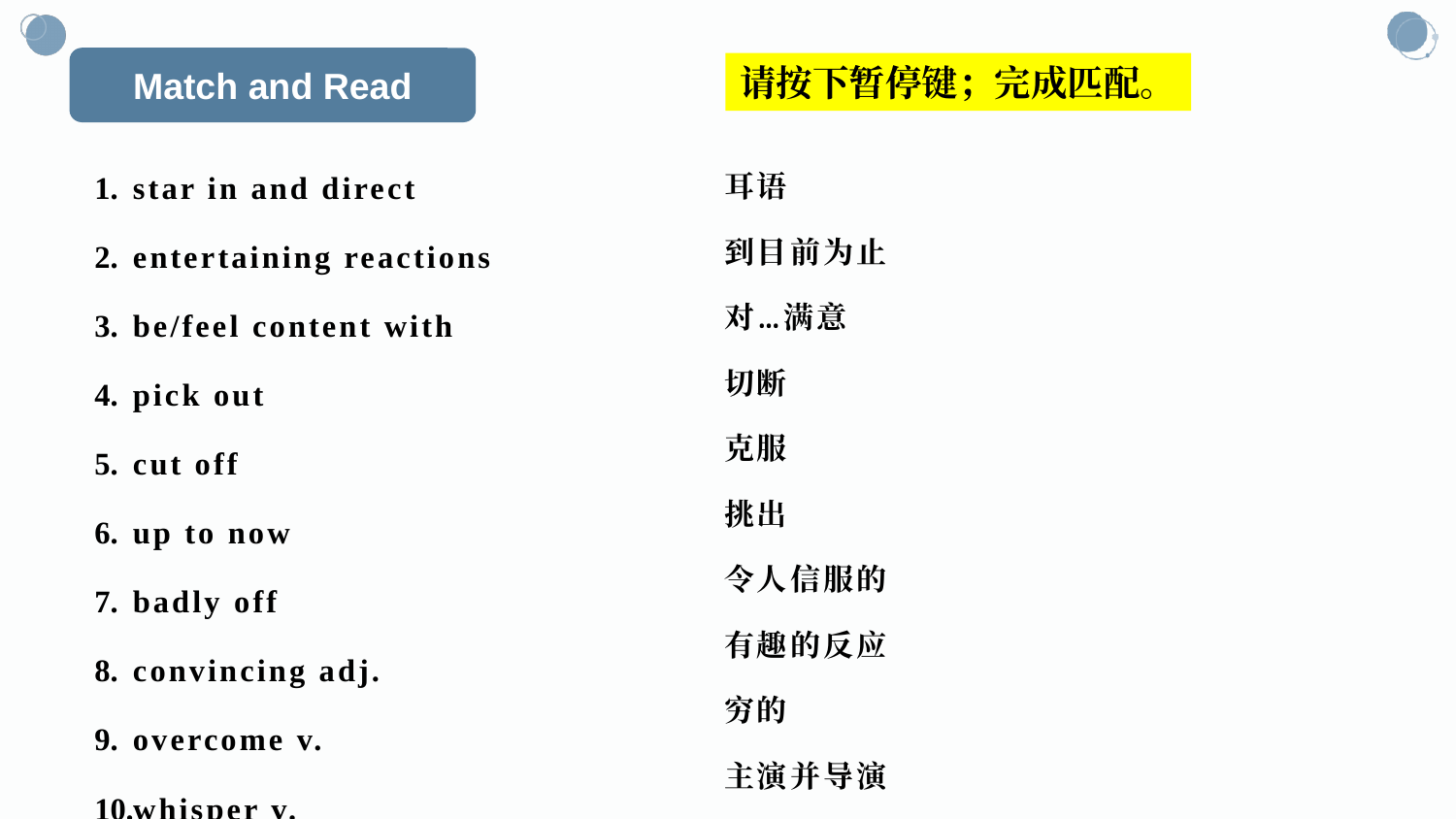

Match and Read
#
请按下暂停键；完成匹配。
star in and direct
entertaining reactions
be/feel content with
pick out
cut off
up to now
badly off
convincing adj.
overcome v.
whisper v.

耳语
到目前为止
对…满意
切断
克服
挑出
令人信服的
有趣的反应
穷的
主演并导演